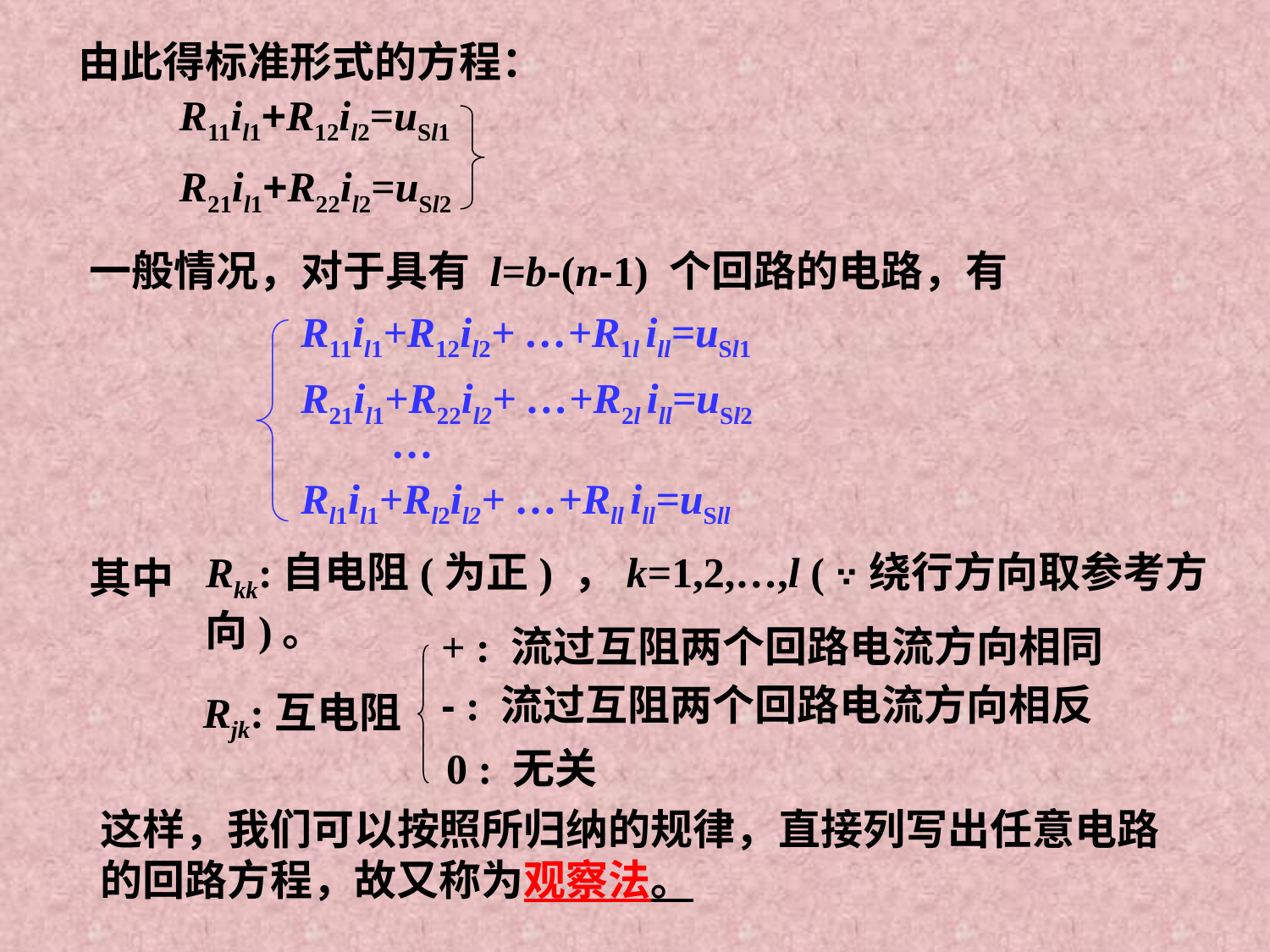

由此得标准形式的方程：
R11il1+R12il2=uSl1

R21il1+R22il2=uSl2
一般情况，对于具有 l=b-(n-1) 个回路的电路，有
R11il1+R12il2+ …+R1l ill=uSl1

R21il1+R22il2+ …+R2l ill=uSl2
 …
Rl1il1+Rl2il2+ …+Rll ill=uSll
Rkk:自电阻(为正) ，k=1,2,…,l ( ∵绕行方向取参考方向)。
其中
+ : 流过互阻两个回路电流方向相同

- : 流过互阻两个回路电流方向相反
Rjk:互电阻
0 : 无关
这样，我们可以按照所归纳的规律，直接列写出任意电路
的回路方程，故又称为观察法。